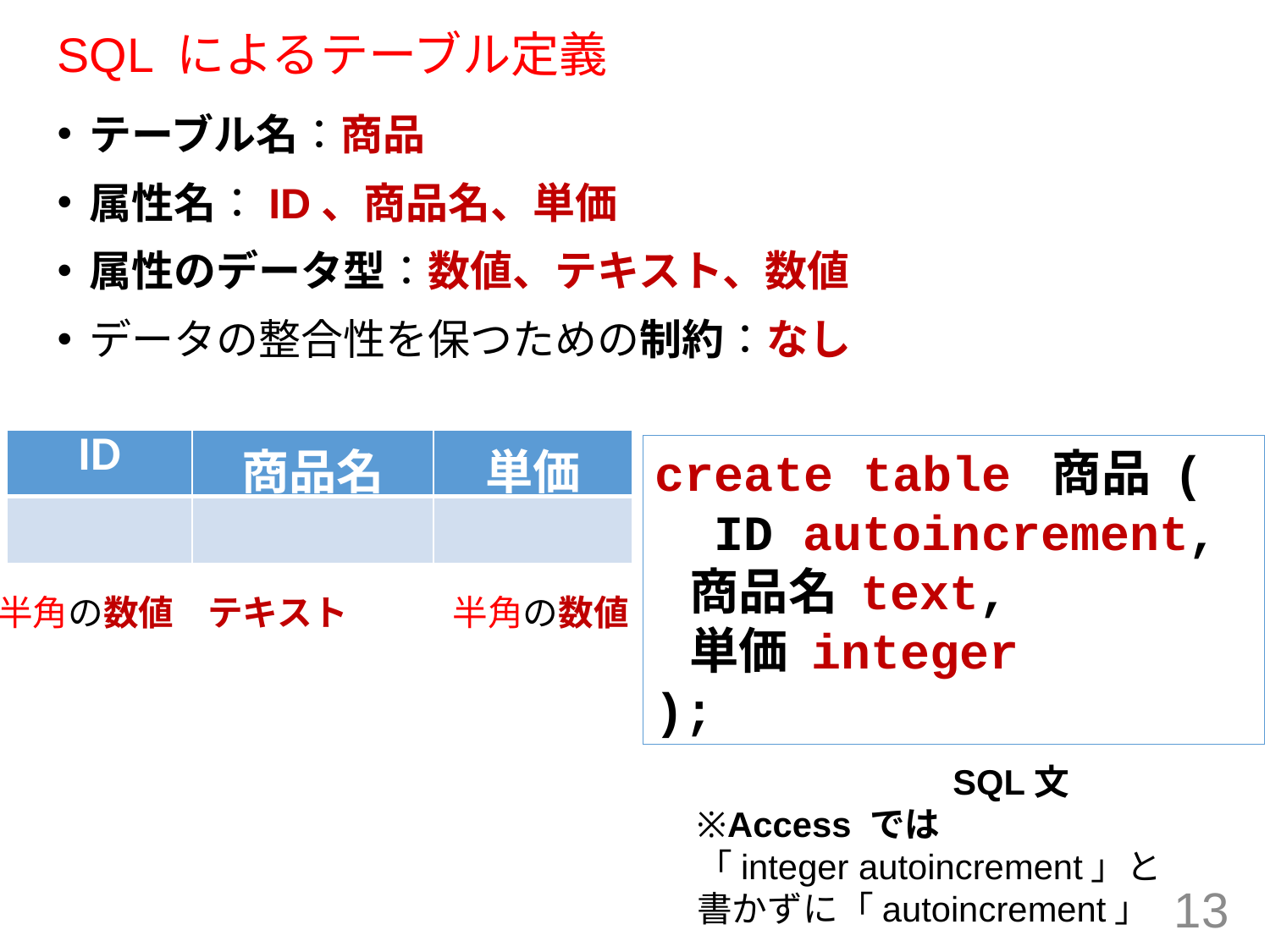

# SQL によるテーブル定義
テーブル名：商品
属性名：ID、商品名、単価
属性のデータ型：数値、テキスト、数値
データの整合性を保つための制約：なし

| ID | 商品名 | 単価 |
| --- | --- | --- |
|  |  |  |
create table 商品 (
  ID autoincrement,
  商品名 text,
  単価 integer
);
テキスト
半角の数値
半角の数値
　　　　　　　SQL文
※ Access では
「integer autoincrement」と
書かずに「autoincrement」
13